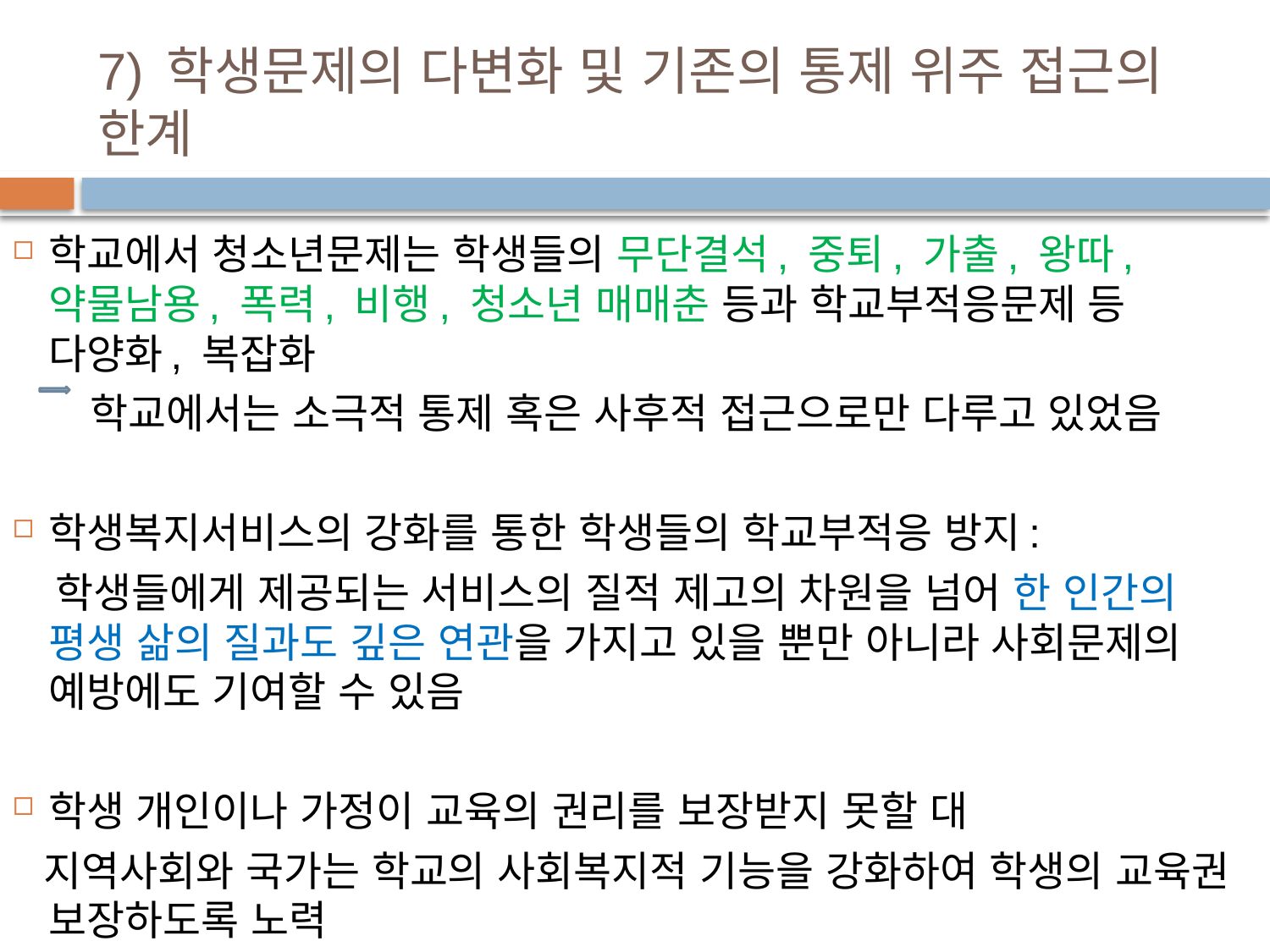

# 7) 학생문제의 다변화 및 기존의 통제 위주 접근의 한계
학교에서 청소년문제는 학생들의 무단결석, 중퇴, 가출, 왕따, 약물남용, 폭력, 비행, 청소년 매매춘 등과 학교부적응문제 등 다양화, 복잡화
      학교에서는 소극적 통제 혹은 사후적 접근으로만 다루고 있었음

학생복지서비스의 강화를 통한 학생들의 학교부적응 방지:
   학생들에게 제공되는 서비스의 질적 제고의 차원을 넘어 한 인간의 평생 삶의 질과도 깊은 연관을 가지고 있을 뿐만 아니라 사회문제의 예방에도 기여할 수 있음

학생 개인이나 가정이 교육의 권리를 보장받지 못할 대
  지역사회와 국가는 학교의 사회복지적 기능을 강화하여 학생의 교육권 보장하도록 노력